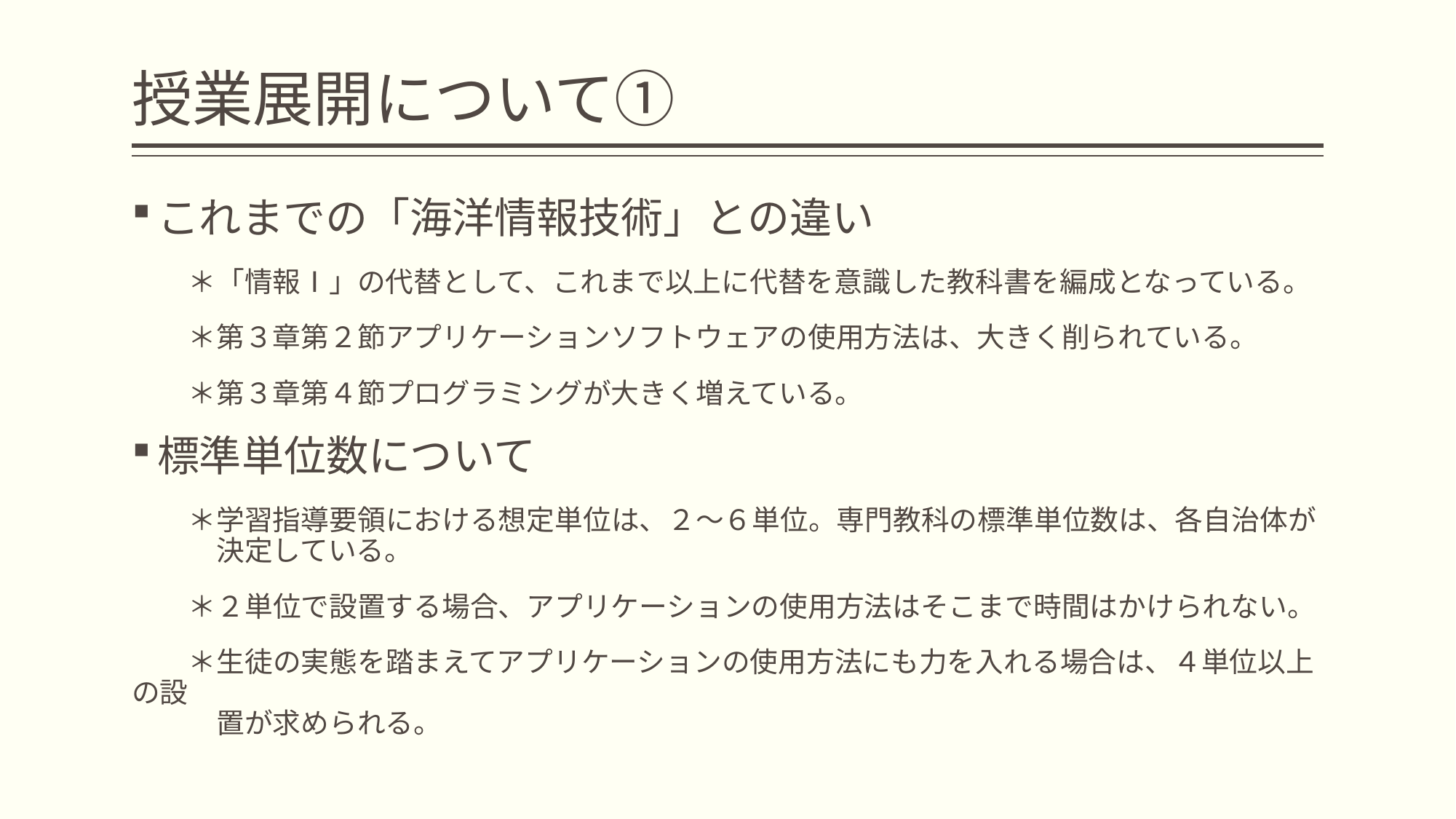

# 授業展開について①
これまでの「海洋情報技術」との違い
　　＊「情報Ⅰ」の代替として、これまで以上に代替を意識した教科書を編成となっている。
　　＊第３章第２節アプリケーションソフトウェアの使用方法は、大きく削られている。
　　＊第３章第４節プログラミングが大きく増えている。
標準単位数について
　　＊学習指導要領における想定単位は、２～６単位。専門教科の標準単位数は、各自治体が
　　　決定している。
　　＊２単位で設置する場合、アプリケーションの使用方法はそこまで時間はかけられない。
　　＊生徒の実態を踏まえてアプリケーションの使用方法にも力を入れる場合は、４単位以上の設
　　　置が求められる。
10